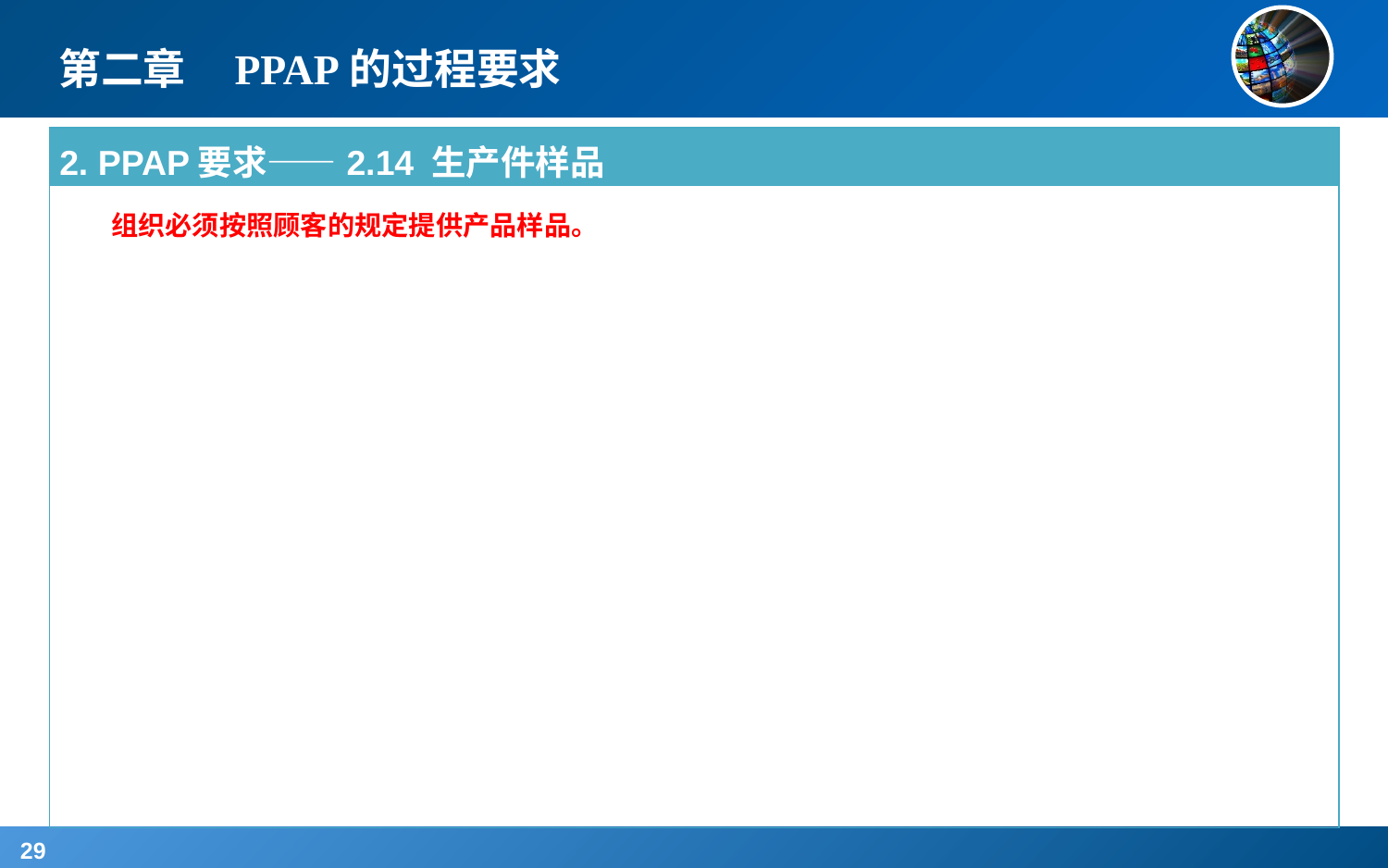

# 第二章    PPAP的过程要求
| 2. PPAP要求——2.14 生产件样品 |
| --- |
| 组织必须按照顾客的规定提供产品样品。 |